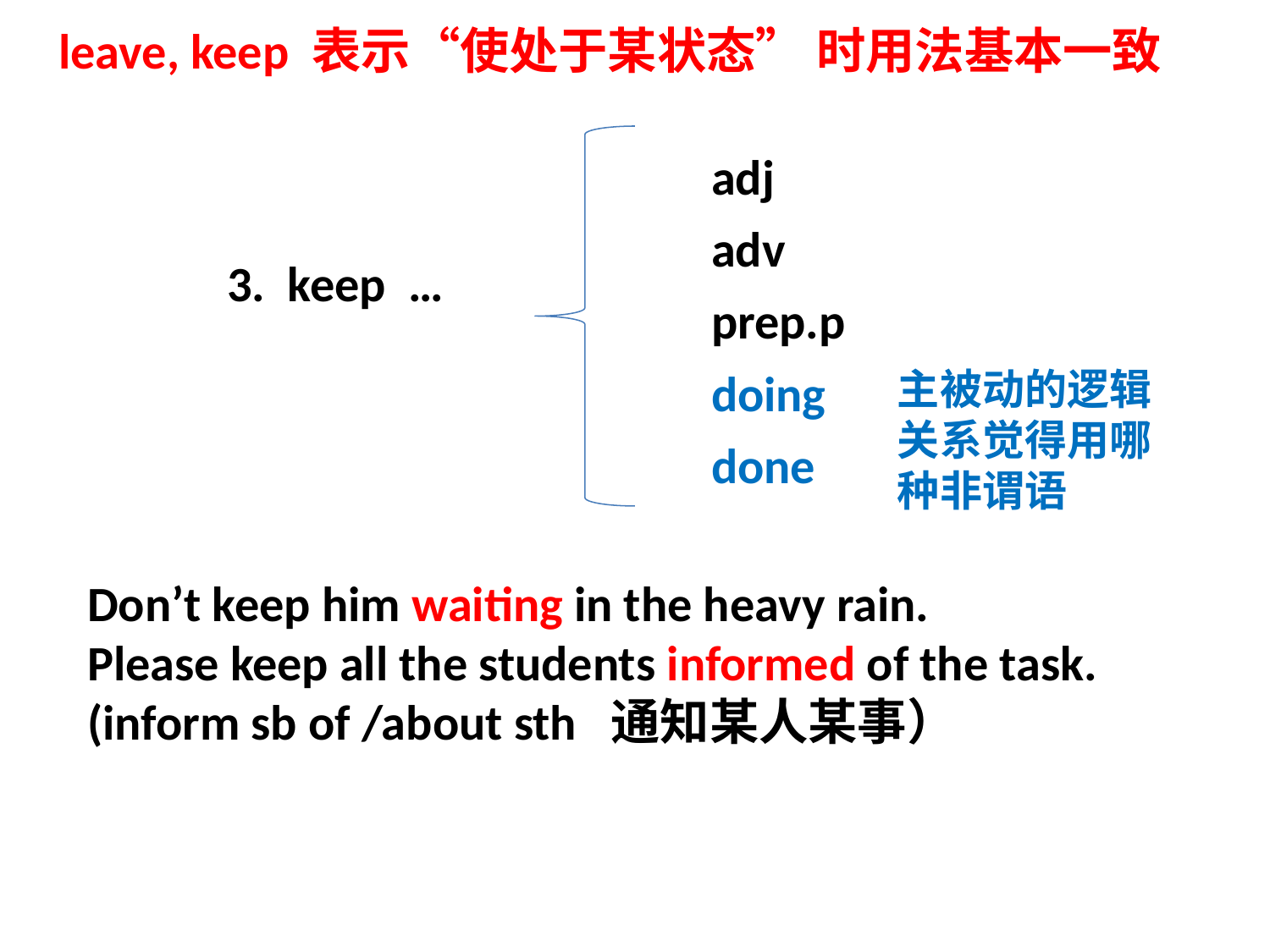

leave, keep 表示“使处于某状态” 时用法基本一致

   adj
   adv
   prep.p
   doing
   done

3.  keep  …
主被动的逻辑关系觉得用哪种非谓语
Don’t keep him waiting in the heavy rain.
Please keep all the students informed of the task. (inform sb of /about sth  通知某人某事）